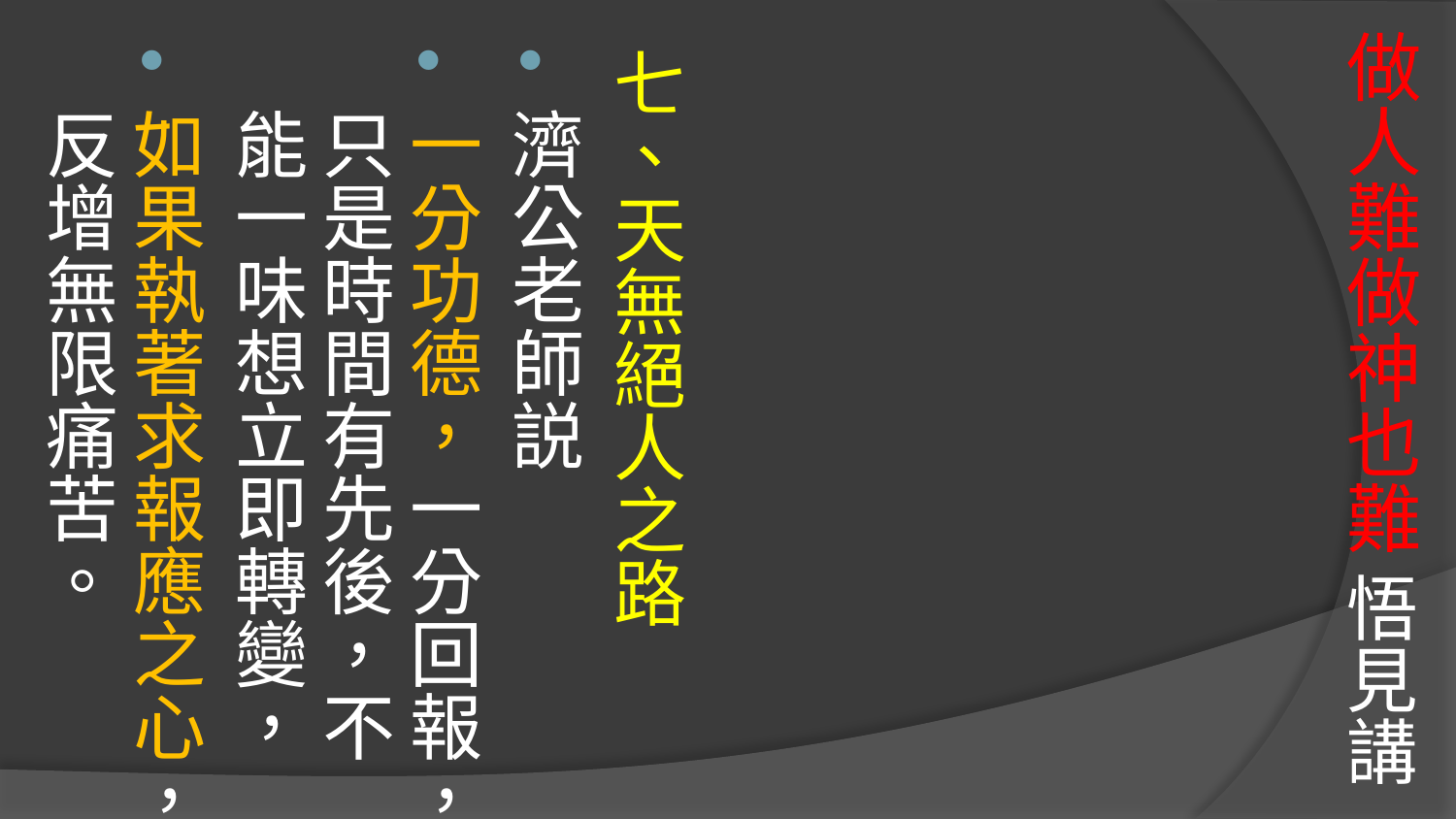

# 做人難做神也難 悟見講
七、天無絕人之路
濟公老師説
一分功德，一分回報，只是時間有先後，不能一味想立即轉變，
如果執著求報應之心，反增無限痛苦。